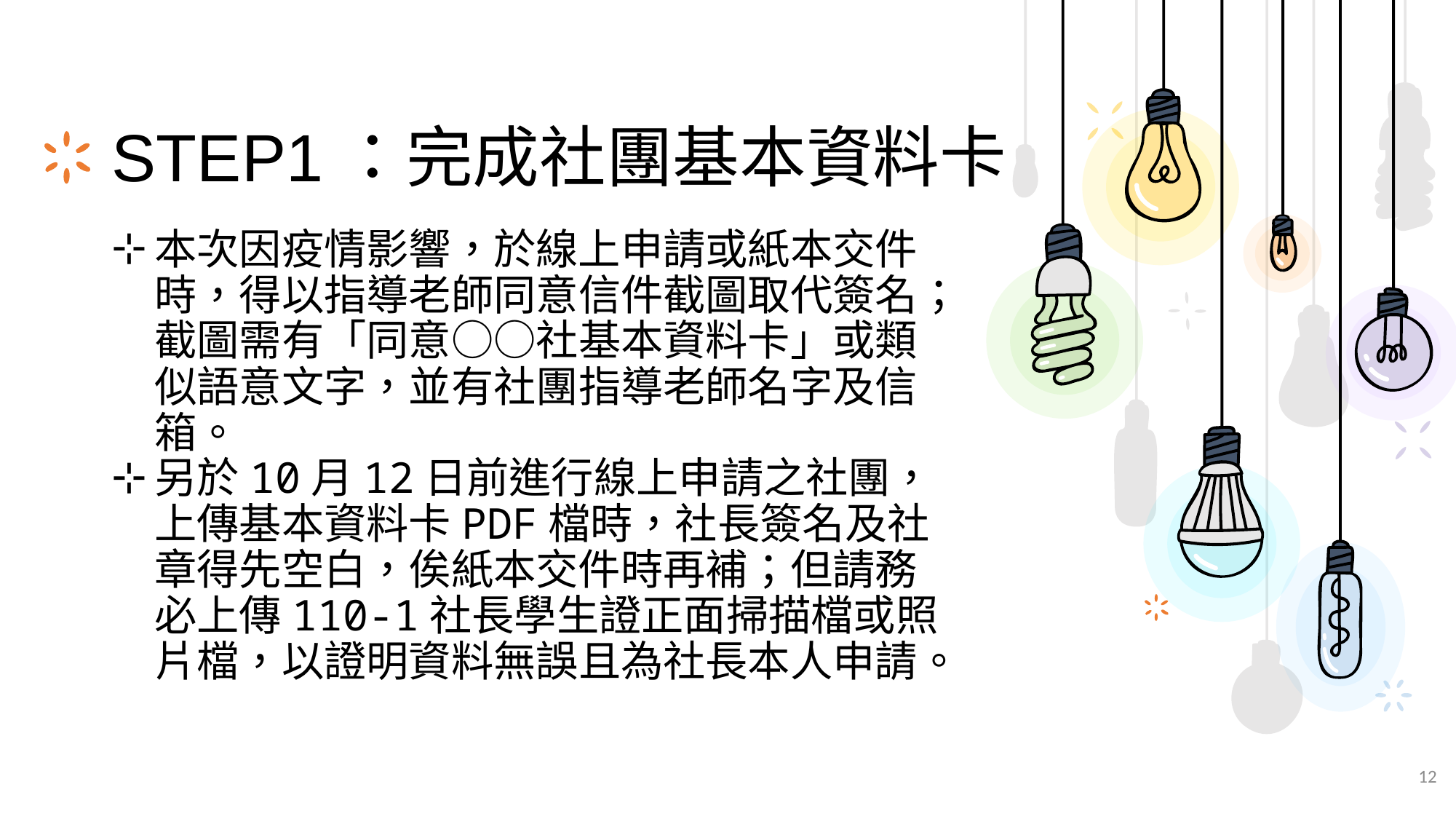

# STEP1：完成社團基本資料卡
本次因疫情影響，於線上申請或紙本交件時，得以指導老師同意信件截圖取代簽名；截圖需有「同意○○社基本資料卡」或類似語意文字，並有社團指導老師名字及信箱。
另於10月12日前進行線上申請之社團，上傳基本資料卡PDF檔時，社長簽名及社章得先空白，俟紙本交件時再補；但請務必上傳110-1社長學生證正面掃描檔或照片檔，以證明資料無誤且為社長本人申請。

12